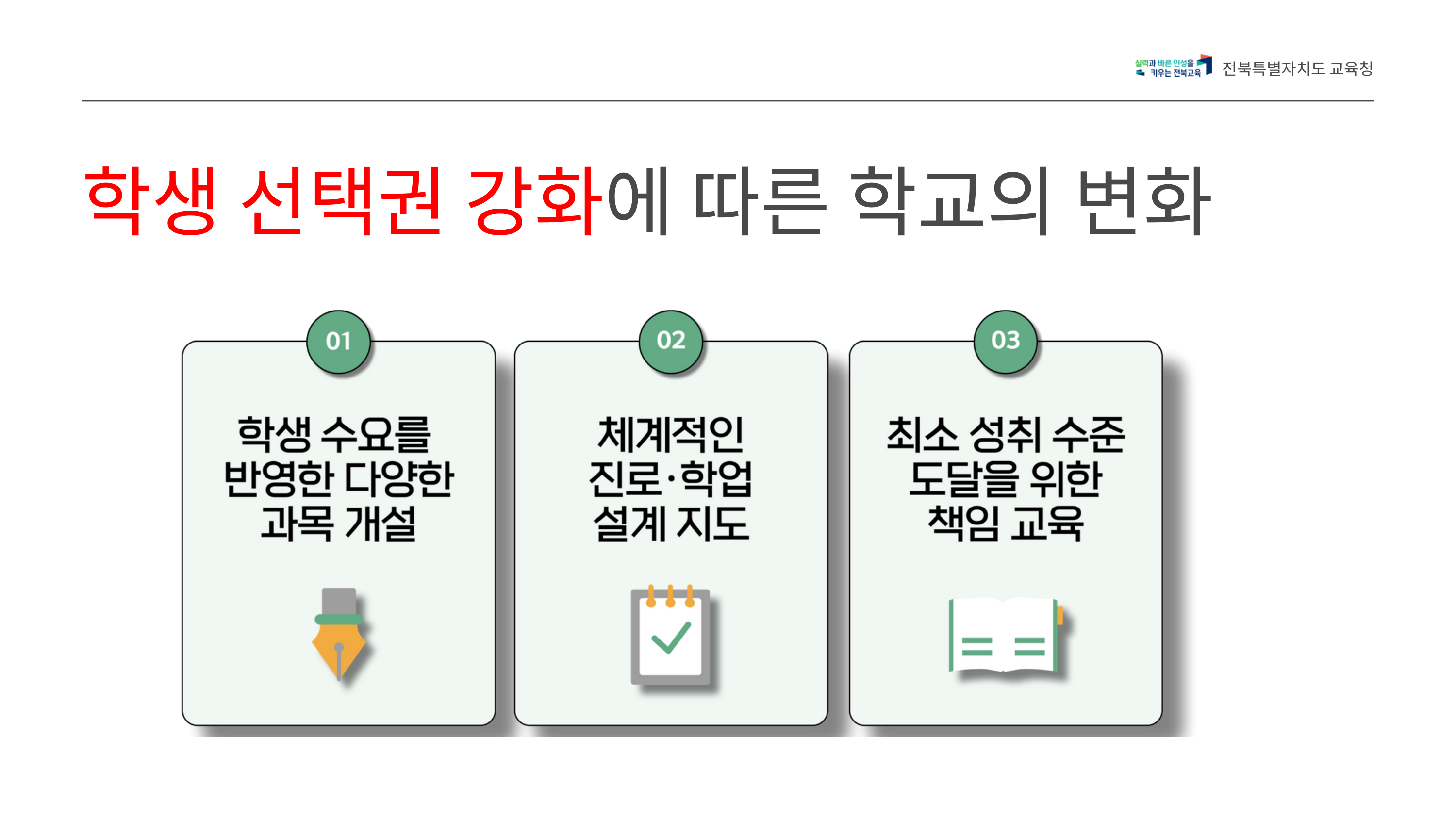

전북특별자치도 교육청

학생 선택권 강화에 따른 학교의 변화